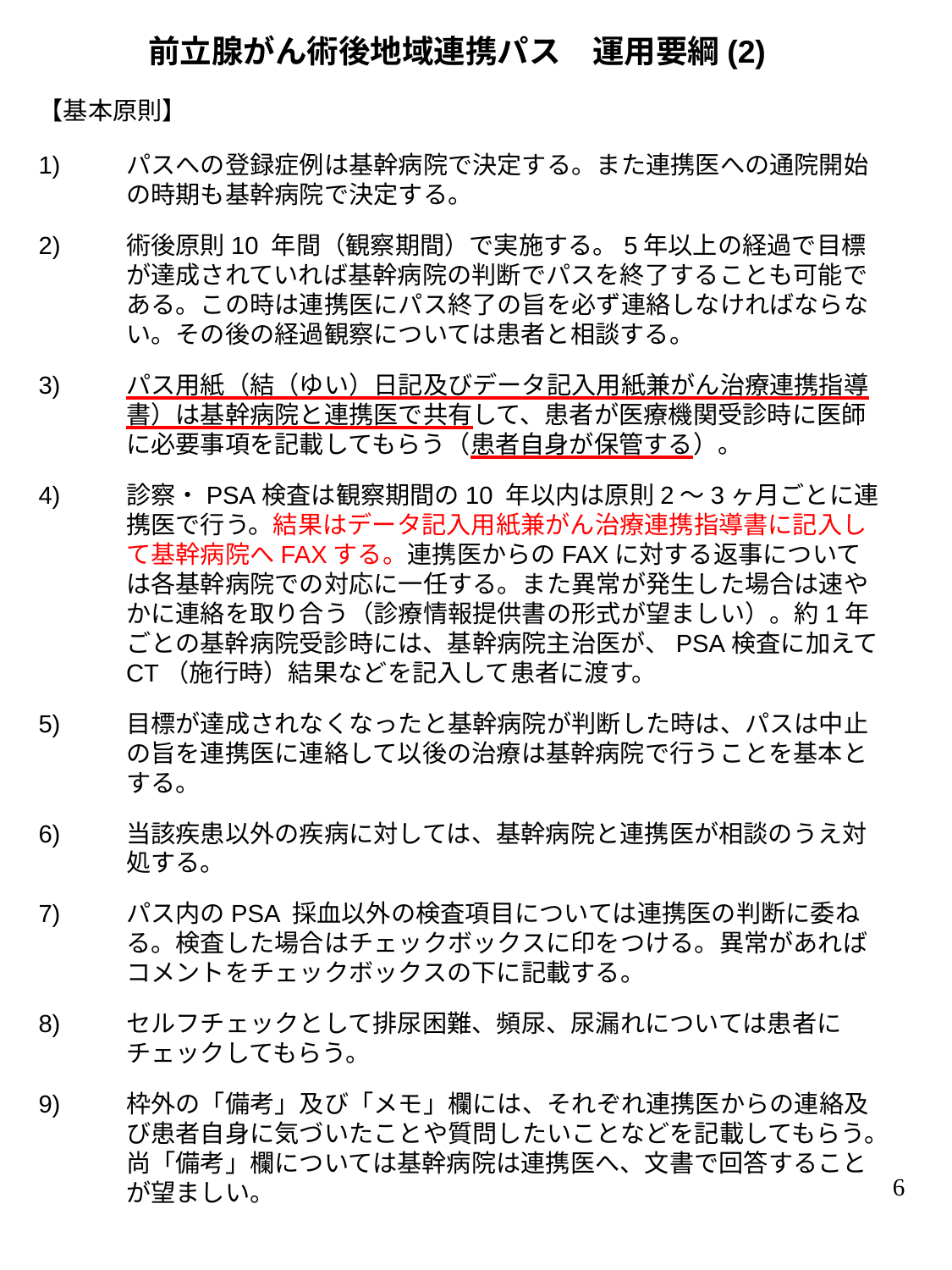

前立腺がん術後地域連携パス　運用要綱(2)

【基本原則】

パスへの登録症例は基幹病院で決定する。また連携医への通院開始の時期も基幹病院で決定する。

2)　	術後原則10 年間（観察期間）で実施する。5年以上の経過で目標が達成されていれば基幹病院の判断でパスを終了することも可能である。この時は連携医にパス終了の旨を必ず連絡しなければならない。その後の経過観察については患者と相談する。

パス用紙（結（ゆい）日記及びデータ記入用紙兼がん治療連携指導書）は基幹病院と連携医で共有して、患者が医療機関受診時に医師に必要事項を記載してもらう（患者自身が保管する）。

診察・PSA検査は観察期間の10 年以内は原則2～3ヶ月ごとに連携医で行う。結果はデータ記入用紙兼がん治療連携指導書に記入して基幹病院へFAXする。連携医からのFAXに対する返事については各基幹病院での対応に一任する。また異常が発生した場合は速やかに連絡を取り合う（診療情報提供書の形式が望ましい）。約1年ごとの基幹病院受診時には、基幹病院主治医が、PSA検査に加えてCT（施行時）結果などを記入して患者に渡す。

目標が達成されなくなったと基幹病院が判断した時は、パスは中止の旨を連携医に連絡して以後の治療は基幹病院で行うことを基本とする。

当該疾患以外の疾病に対しては、基幹病院と連携医が相談のうえ対処する。

パス内のPSA 採血以外の検査項目については連携医の判断に委ねる。検査した場合はチェックボックスに印をつける。異常があればコメントをチェックボックスの下に記載する。

セルフチェックとして排尿困難、頻尿、尿漏れについては患者に チェックしてもらう。

枠外の「備考」及び「メモ」欄には、それぞれ連携医からの連絡及び患者自身に気づいたことや質問したいことなどを記載してもらう。尚「備考」欄については基幹病院は連携医へ、文書で回答することが望ましい。
6